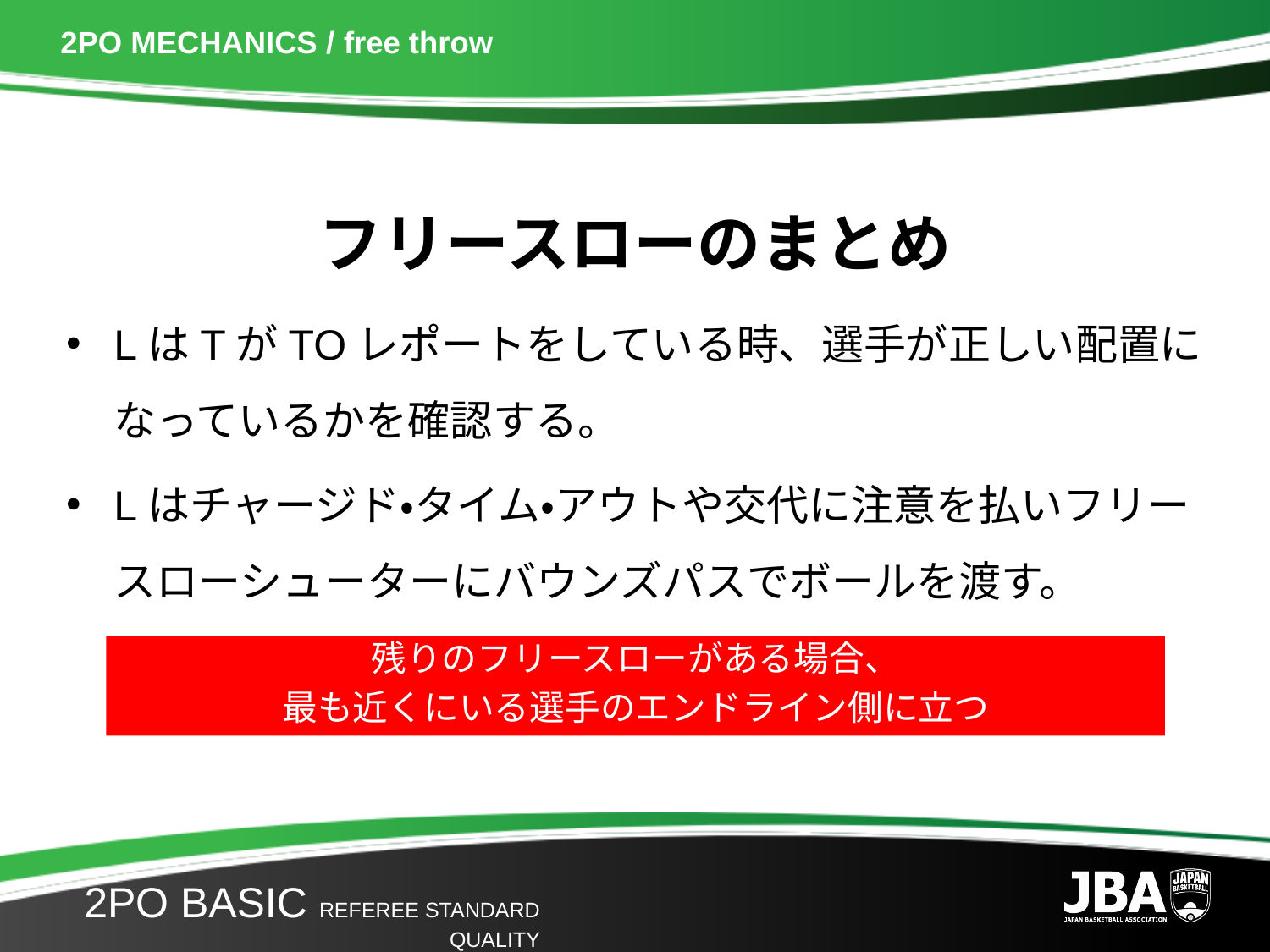

# 2PO MECHANICS / free throw
フリースローのまとめ
LはTがTOレポートをしている時、選手が正しい配置になっているかを確認する。
Lはチャージド・タイム・アウトや交代に注意を払いフリースローシューターにバウンズパスでボールを渡す。
残りのフリースローがある場合、
最も近くにいる選手のエンドライン側に立つ